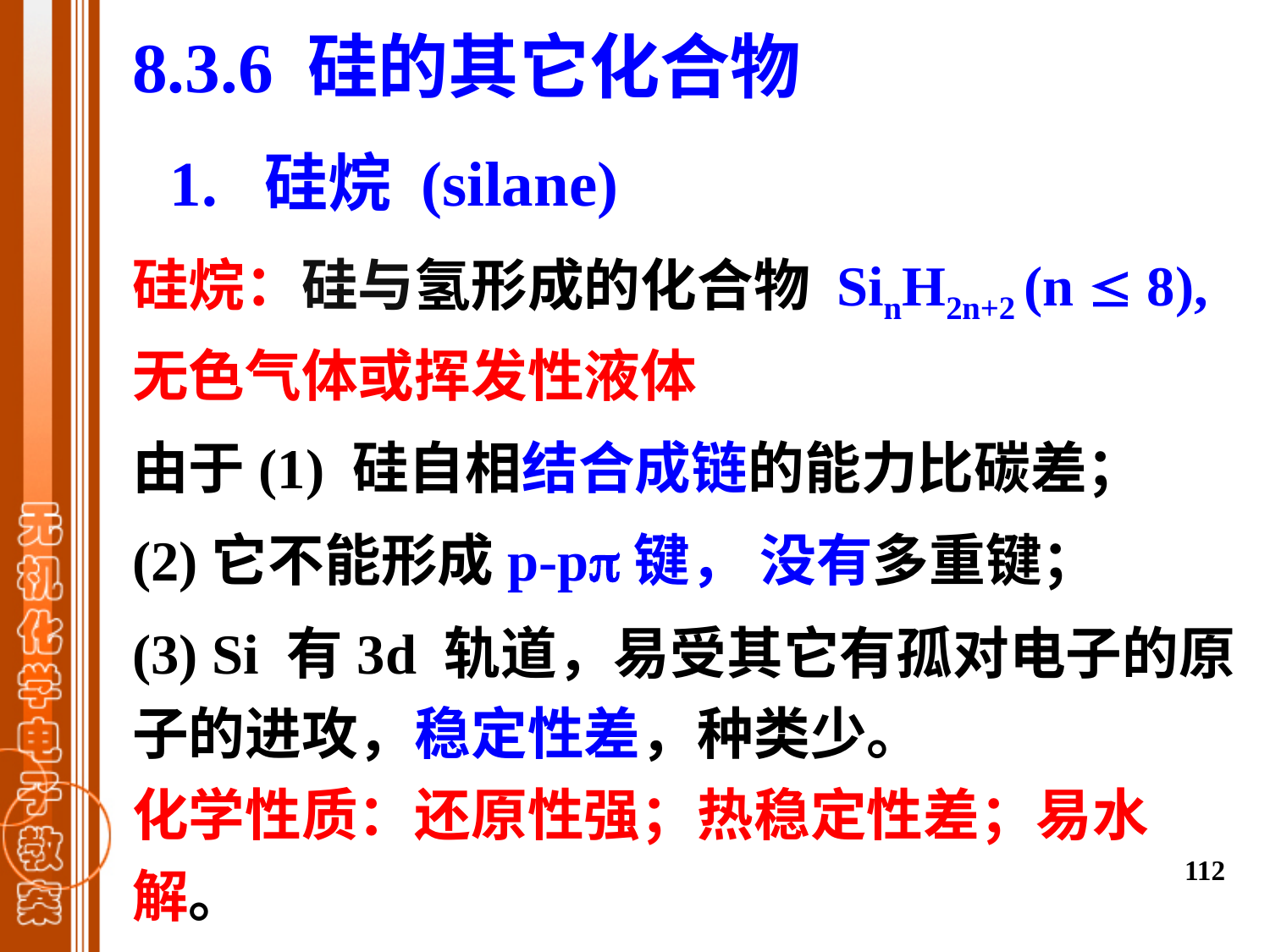

8.3.6 硅的其它化合物
1.  硅烷 (silane)
硅烷：硅与氢形成的化合物 SinH2n+2 (n ≤ 8), 无色气体或挥发性液体
由于(1) 硅自相结合成链的能力比碳差；
(2)它不能形成p-pπ键， 没有多重键；
(3) Si 有3d 轨道，易受其它有孤对电子的原子的进攻，稳定性差，种类少。
化学性质：还原性强；热稳定性差；易水解。
112